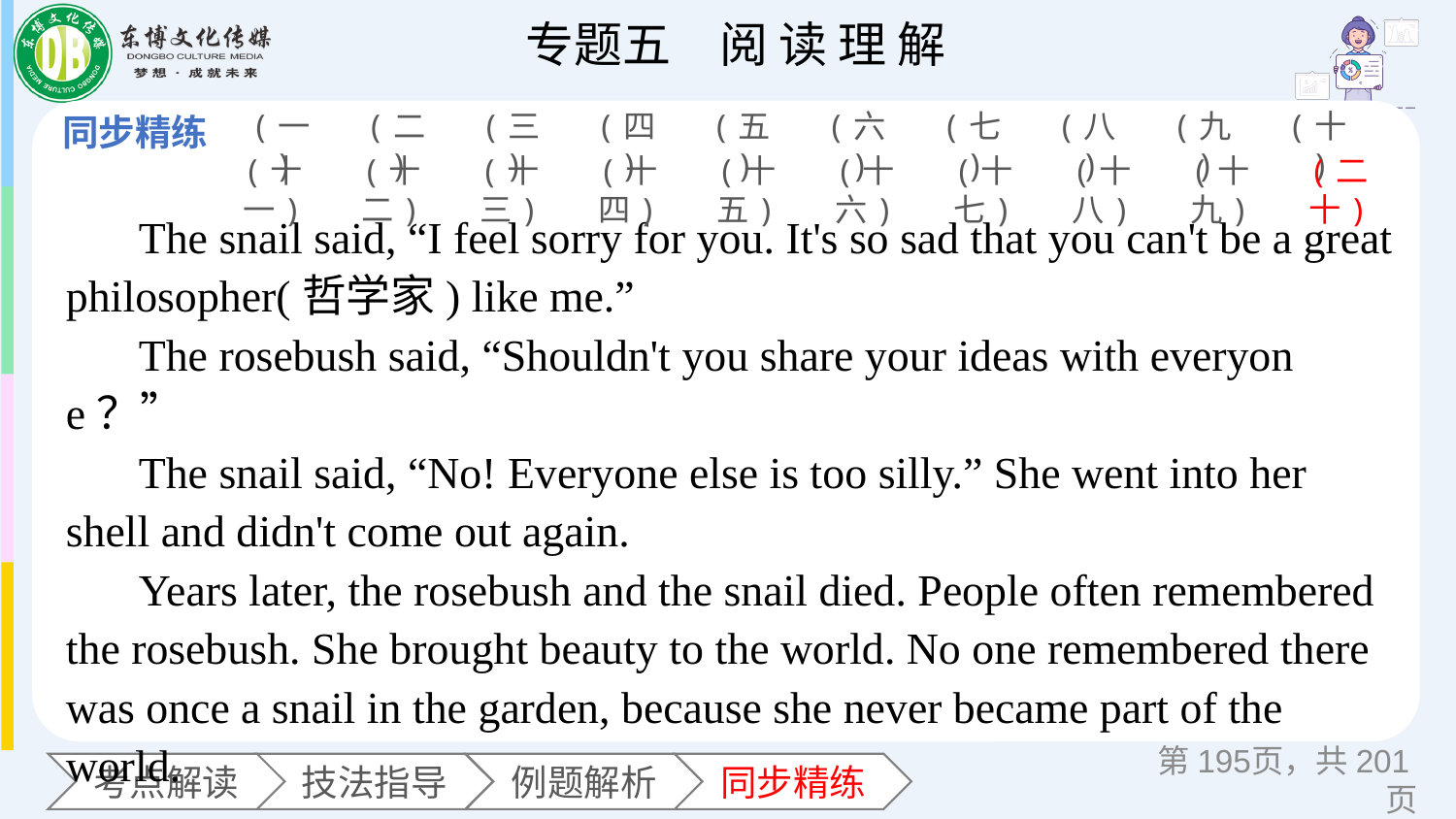

(一)
(二)
(三)
(四)
(五)
(六)
(七)
(八)
(九)
(十)
(十一)
(十二)
(十三)
(十四)
(十五)
(十六)
(十七)
(十八)
(十九)
(二十)
The snail said, “I feel sorry for you. It's so sad that you can't be a great philosopher(哲学家) like me.”
The rosebush said, “Shouldn't you share your ideas with everyone？”
The snail said, “No! Everyone else is too silly.” She went into her shell and didn't come out again.
Years later, the rosebush and the snail died. People often remembered the rosebush. She brought beauty to the world. No one remembered there was once a snail in the garden, because she never became part of the world.
第195页，共201页